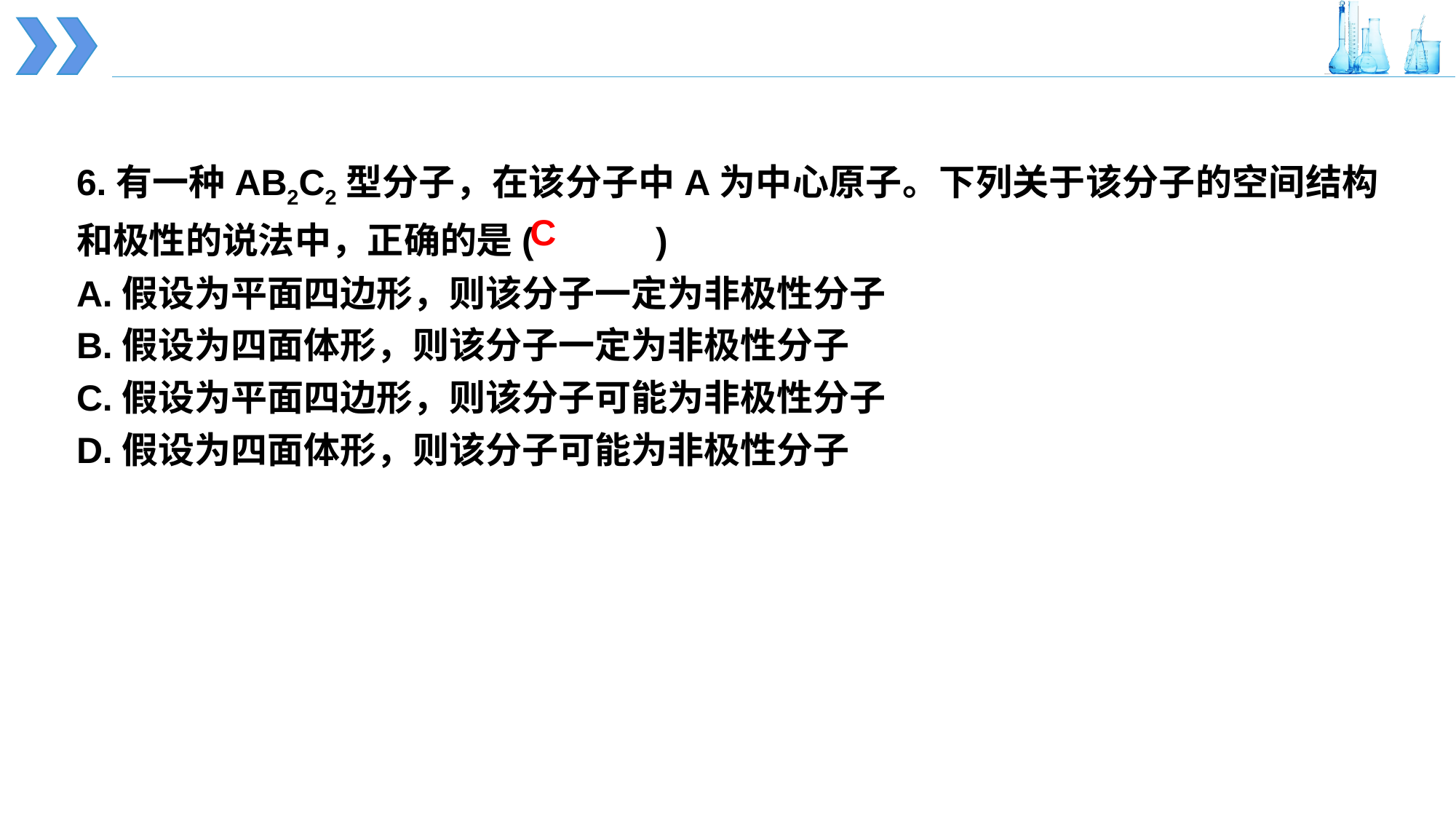

6.有一种AB2C2型分子，在该分子中A为中心原子。下列关于该分子的空间结构和极性的说法中，正确的是(            )
A.假设为平面四边形，则该分子一定为非极性分子
B.假设为四面体形，则该分子一定为非极性分子
C.假设为平面四边形，则该分子可能为非极性分子
D.假设为四面体形，则该分子可能为非极性分子
C